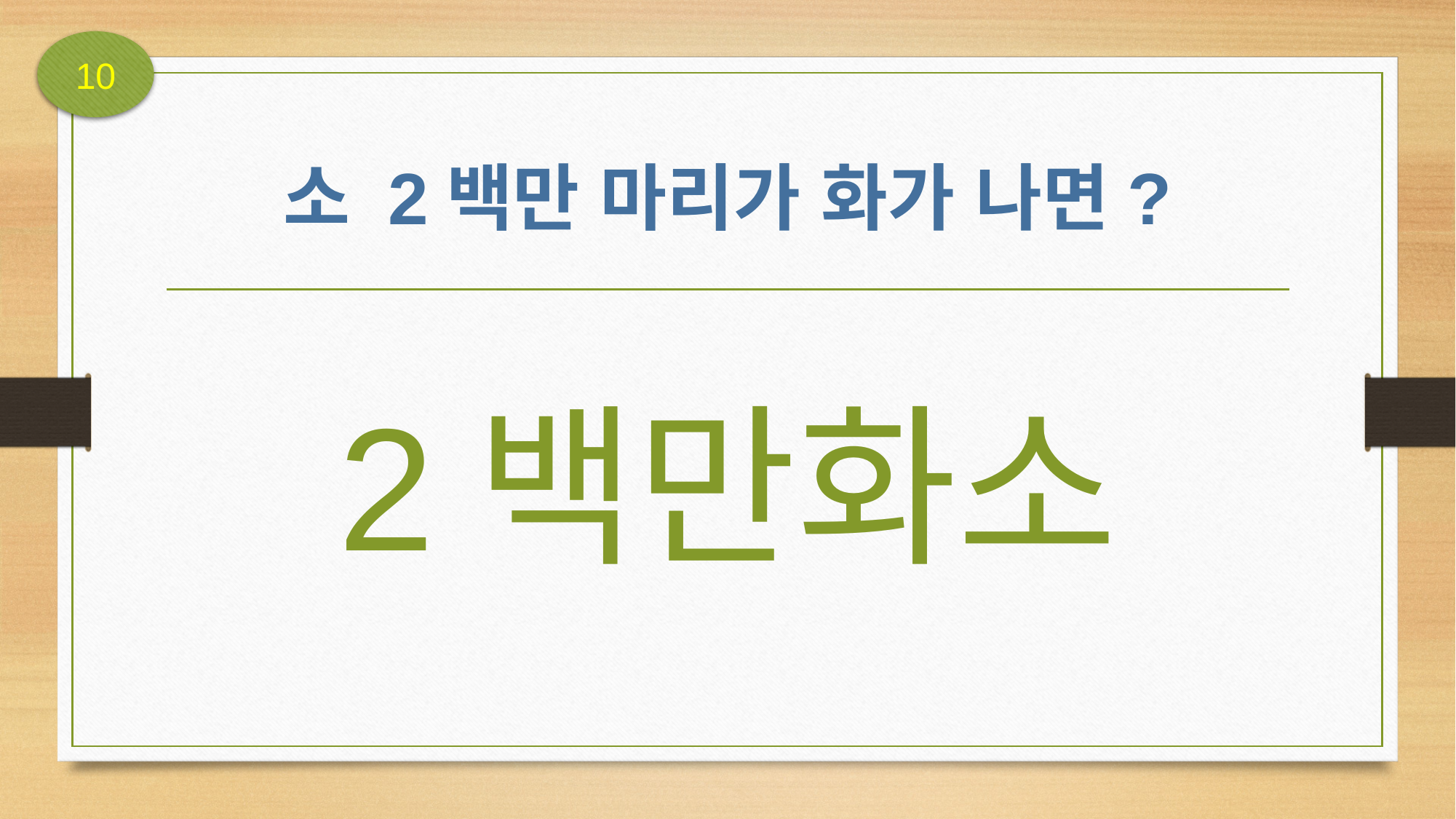

10
# 소 2백만 마리가 화가 나면?
2백만화소